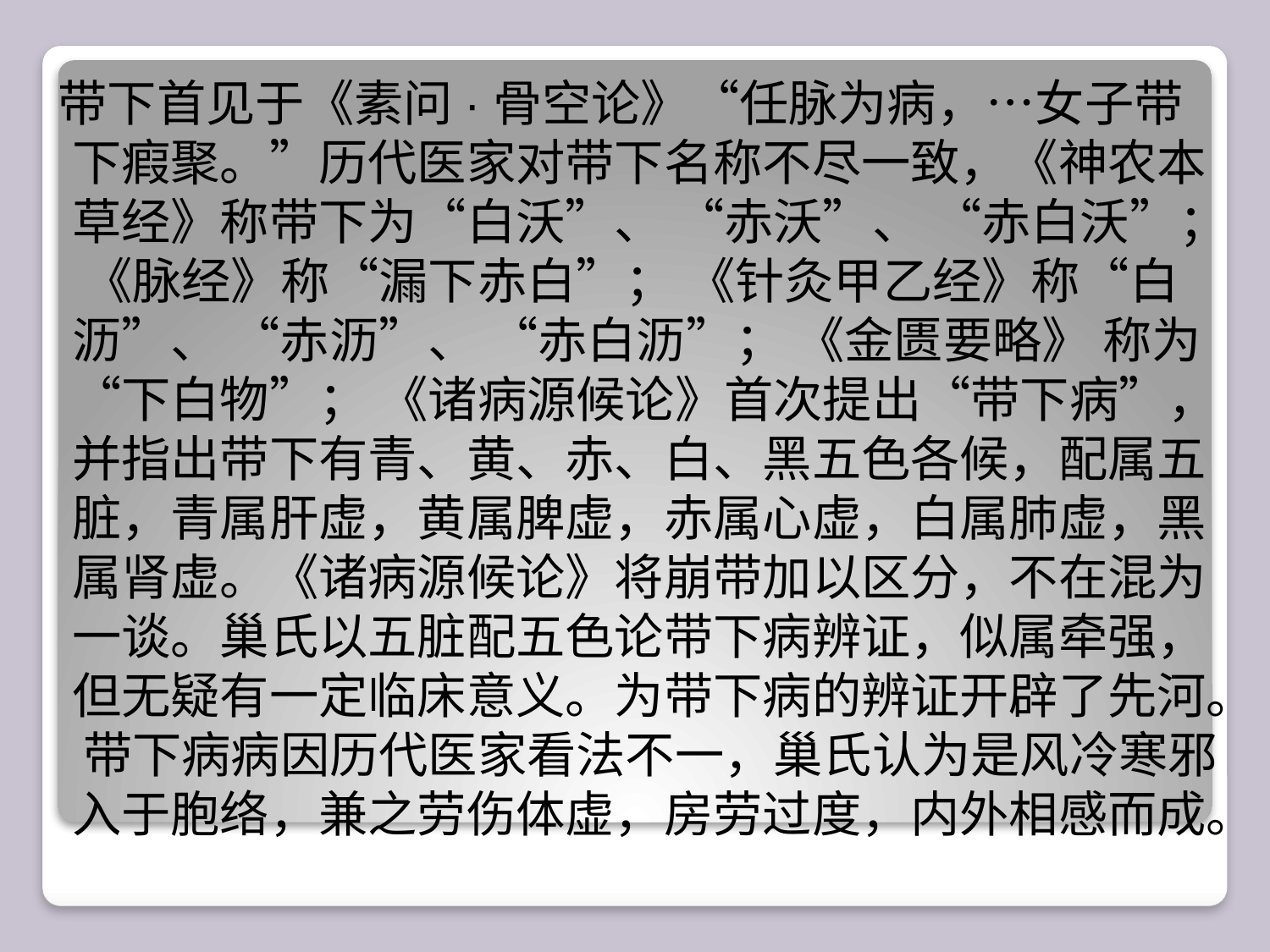

带下首见于《素问·骨空论》“任脉为病，…女子带下瘕聚。”历代医家对带下名称不尽一致，《神农本草经》称带下为“白沃”、 “赤沃”、 “赤白沃”； 《脉经》称“漏下赤白”； 《针灸甲乙经》称“白沥”、 “赤沥”、 “赤白沥”； 《金匮要略》 称为“下白物”； 《诸病源候论》首次提出“带下病”，并指出带下有青、黄、赤、白、黑五色各候，配属五脏，青属肝虚，黄属脾虚，赤属心虚，白属肺虚，黑属肾虚。《诸病源候论》将崩带加以区分，不在混为一谈。巢氏以五脏配五色论带下病辨证，似属牵强，但无疑有一定临床意义。为带下病的辨证开辟了先河。 带下病病因历代医家看法不一，巢氏认为是风冷寒邪入于胞络，兼之劳伤体虚，房劳过度，内外相感而成。